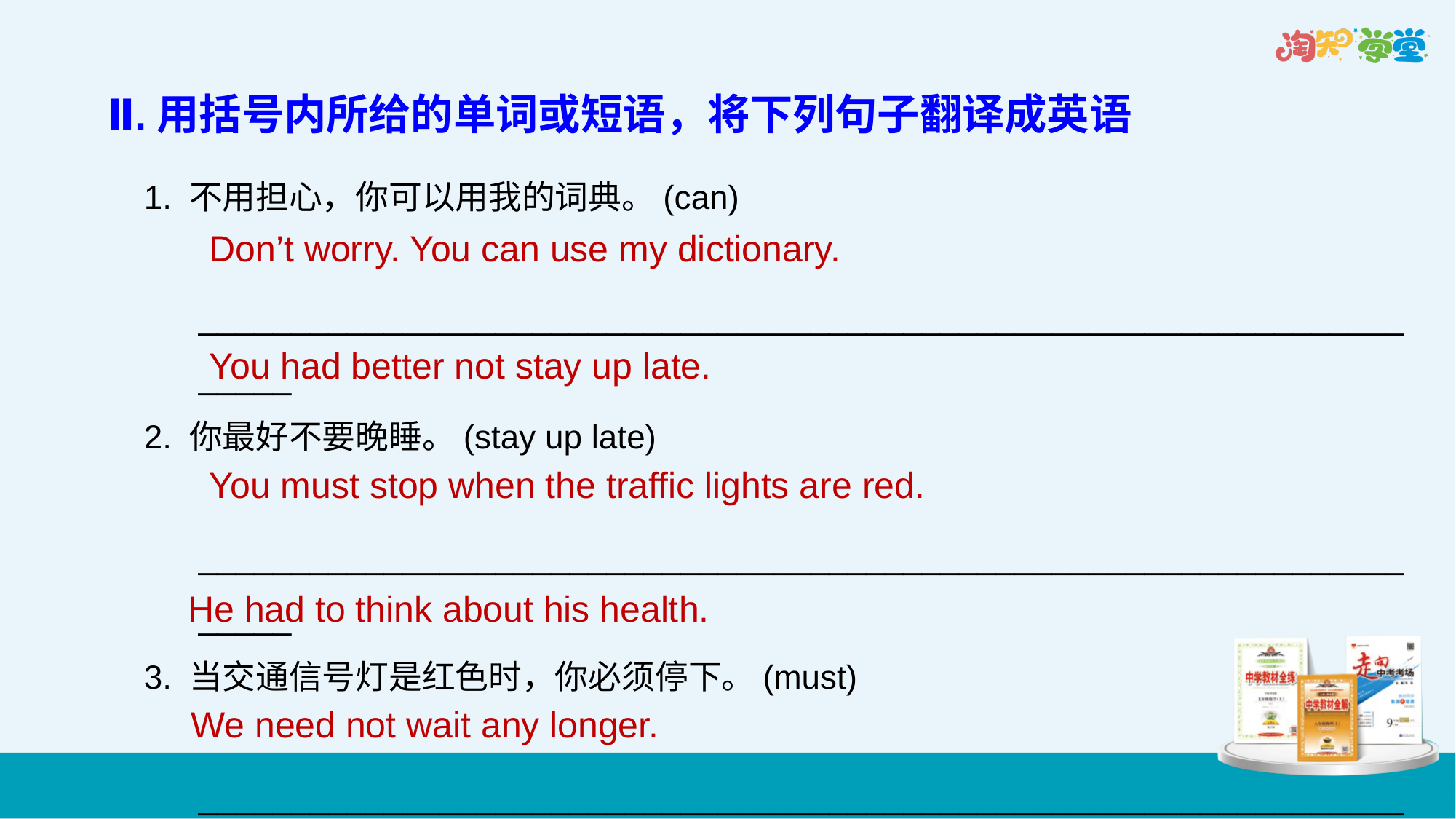

Ⅱ.用括号内所给的单词或短语，将下列句子翻译成英语
1. 不用担心，你可以用我的词典。(can)
    ______________________________________________________________________
2. 你最好不要晚睡。(stay up late)
    ______________________________________________________________________
3. 当交通信号灯是红色时，你必须停下。(must)
    ______________________________________________________________________
4. 他不得不考虑他的健康。(have to)
　______________________________________________________________________
5. 我们不必再等了。(need not)
    ______________________________________________________________________
Don’t worry. You can use my dictionary.
You had better not stay up late.
You must stop when the traffic lights are red.
He had to think about his health.
We need not wait any longer.